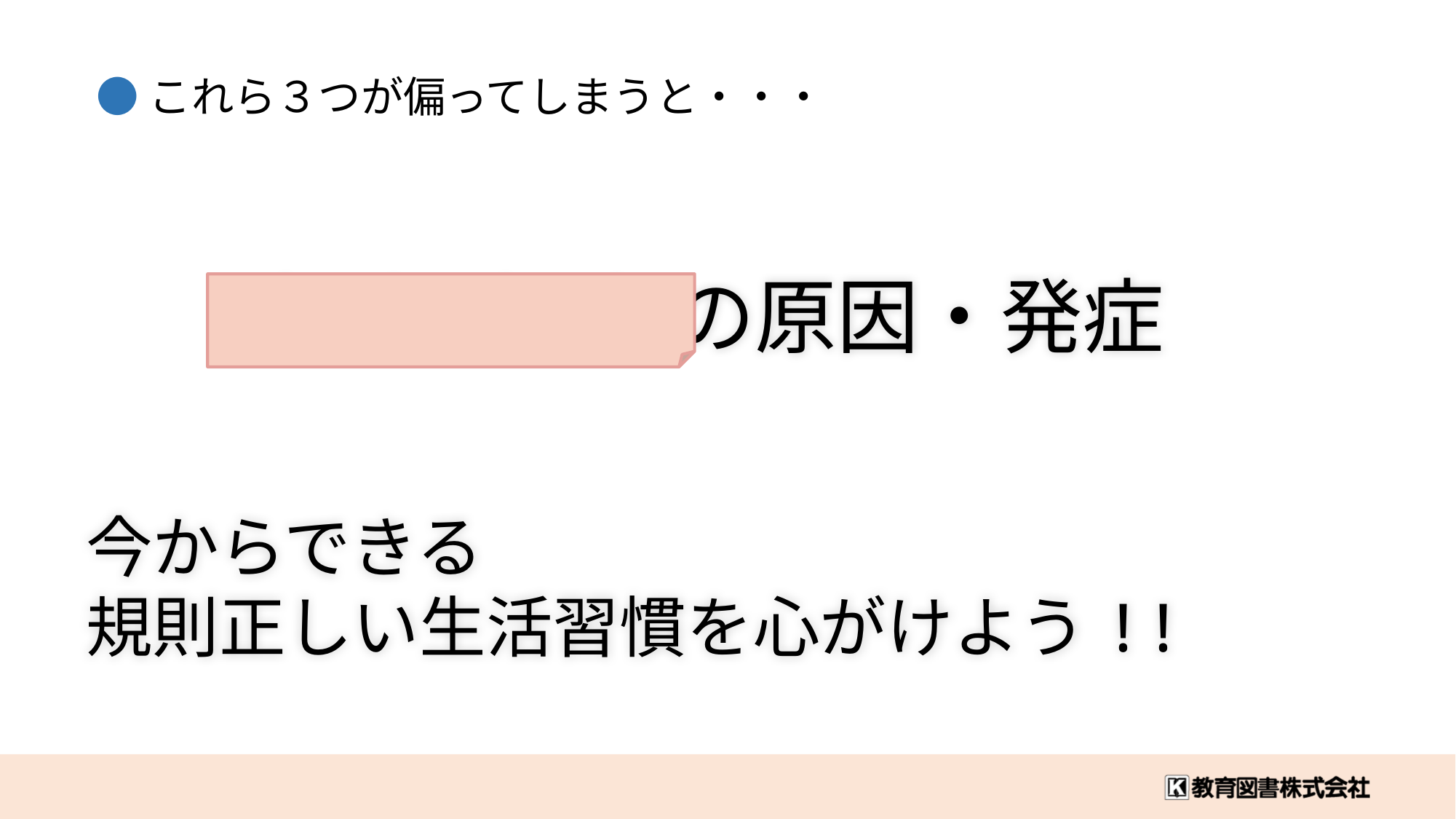

●これら３つが偏ってしまうと・・・
 生活習慣病 の原因・発症

今からできる
規則正しい生活習慣を心がけよう!!